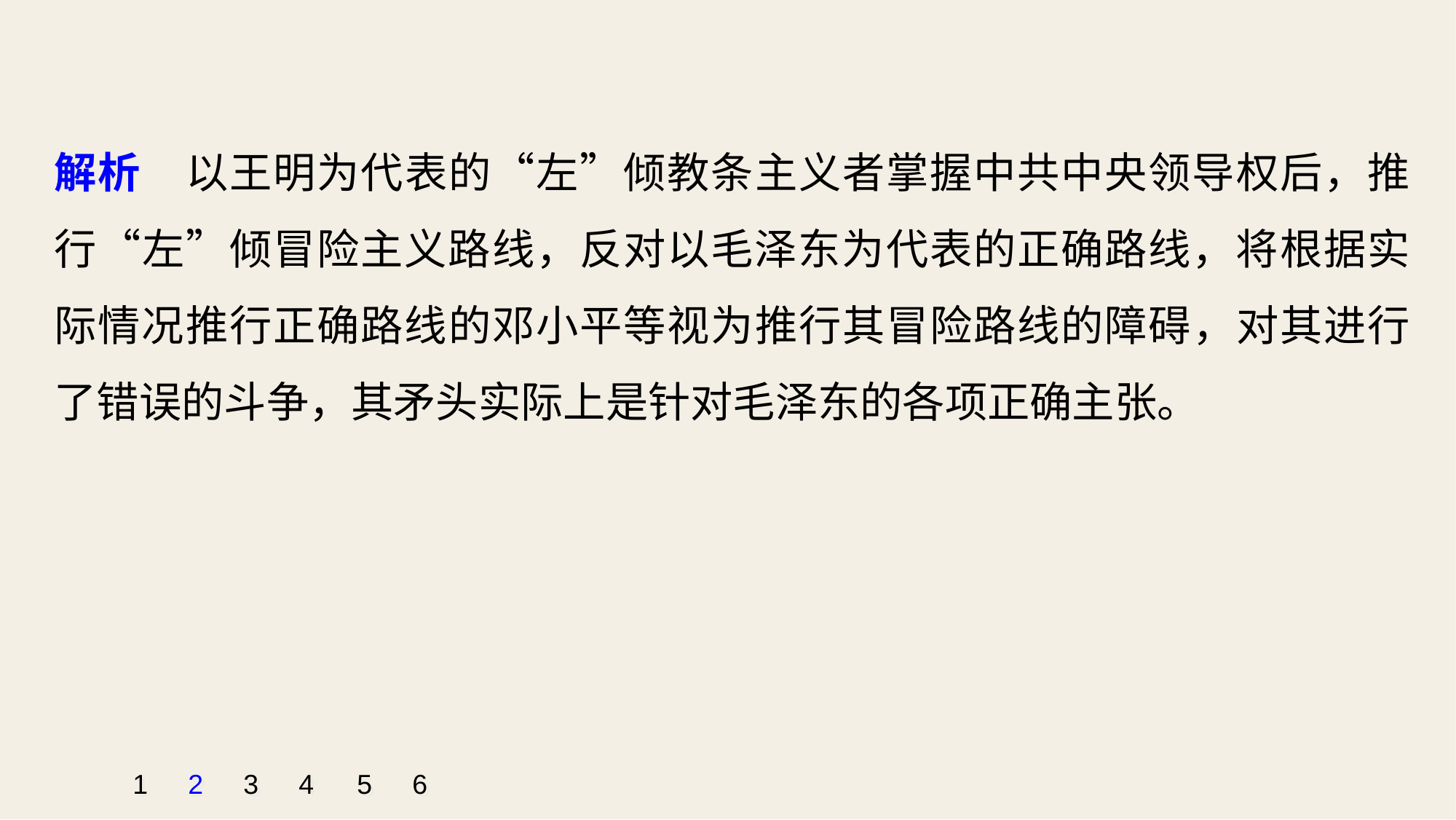

解析　以王明为代表的“左”倾教条主义者掌握中共中央领导权后，推行“左”倾冒险主义路线，反对以毛泽东为代表的正确路线，将根据实际情况推行正确路线的邓小平等视为推行其冒险路线的障碍，对其进行了错误的斗争，其矛头实际上是针对毛泽东的各项正确主张。
1
2
3
4
5
6